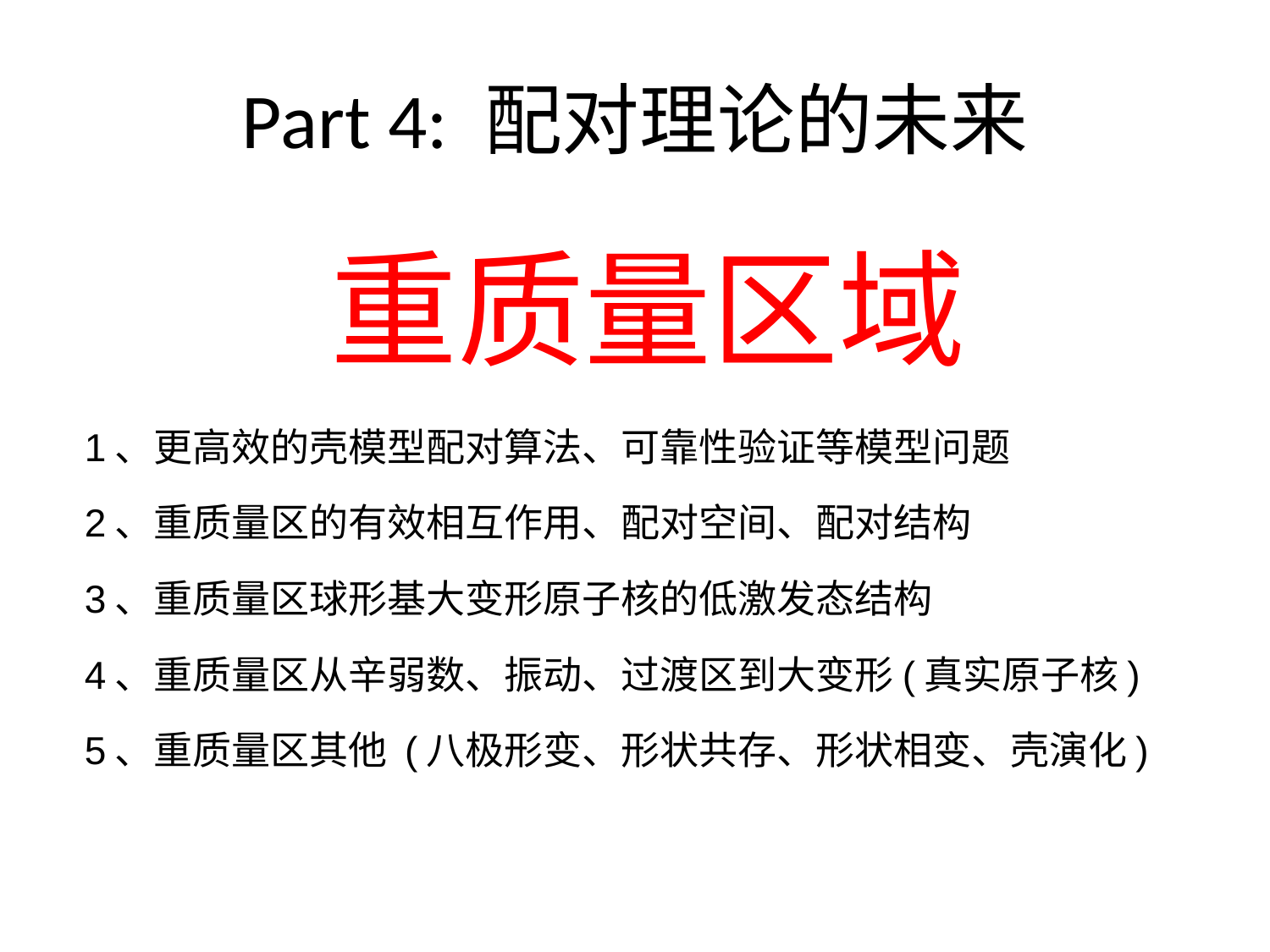

# Part 4: 配对理论的未来
重质量区域
1、更高效的壳模型配对算法、可靠性验证等模型问题
2、重质量区的有效相互作用、配对空间、配对结构
3、重质量区球形基大变形原子核的低激发态结构
4、重质量区从辛弱数、振动、过渡区到大变形(真实原子核)
5、重质量区其他 (八极形变、形状共存、形状相变、壳演化)